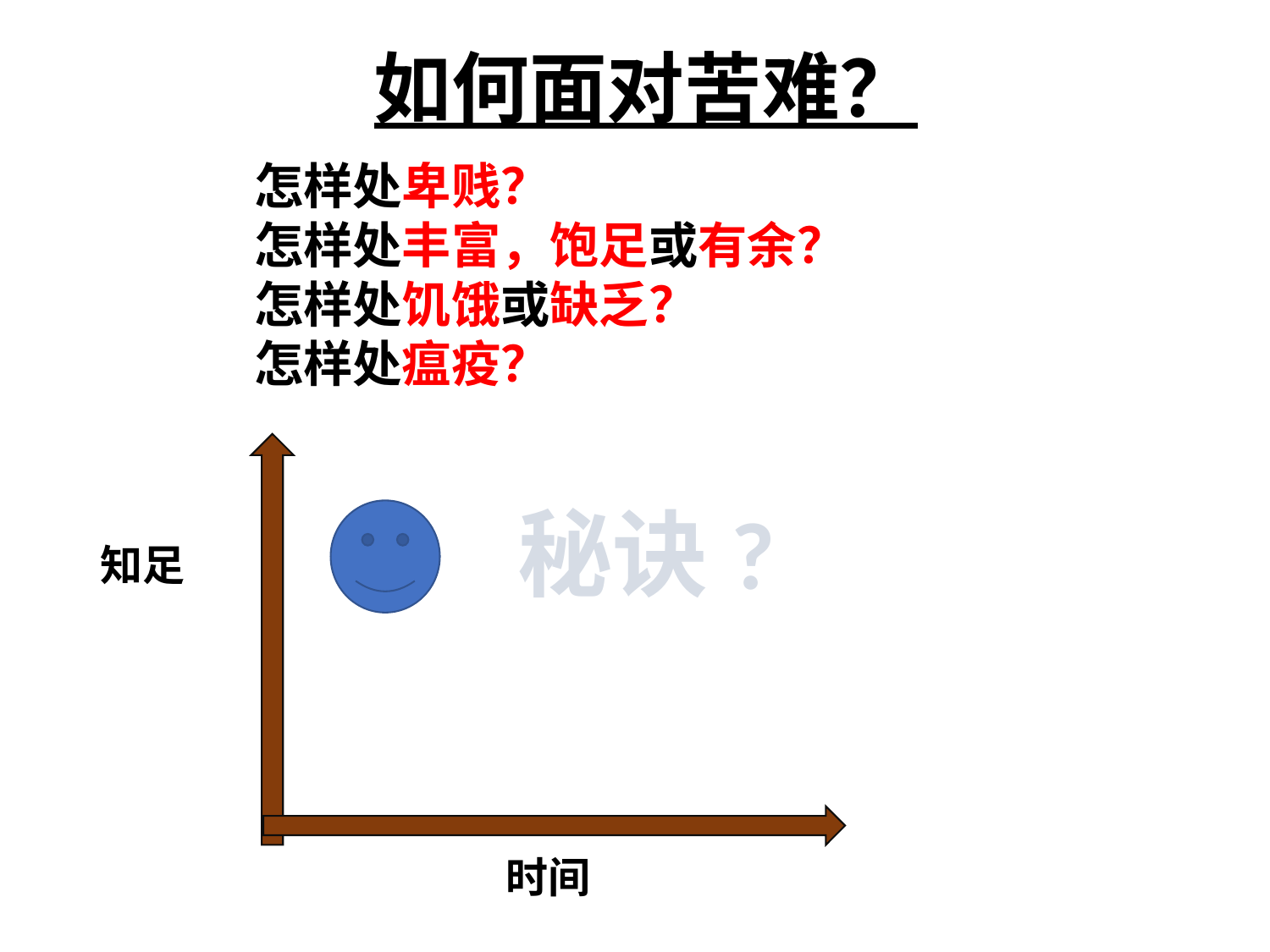

# 如何面对苦难？
怎样处卑贱？
怎样处丰富，饱足或有余？
怎样处饥饿或缺乏？
怎样处瘟疫？

秘诀?

知足

时间